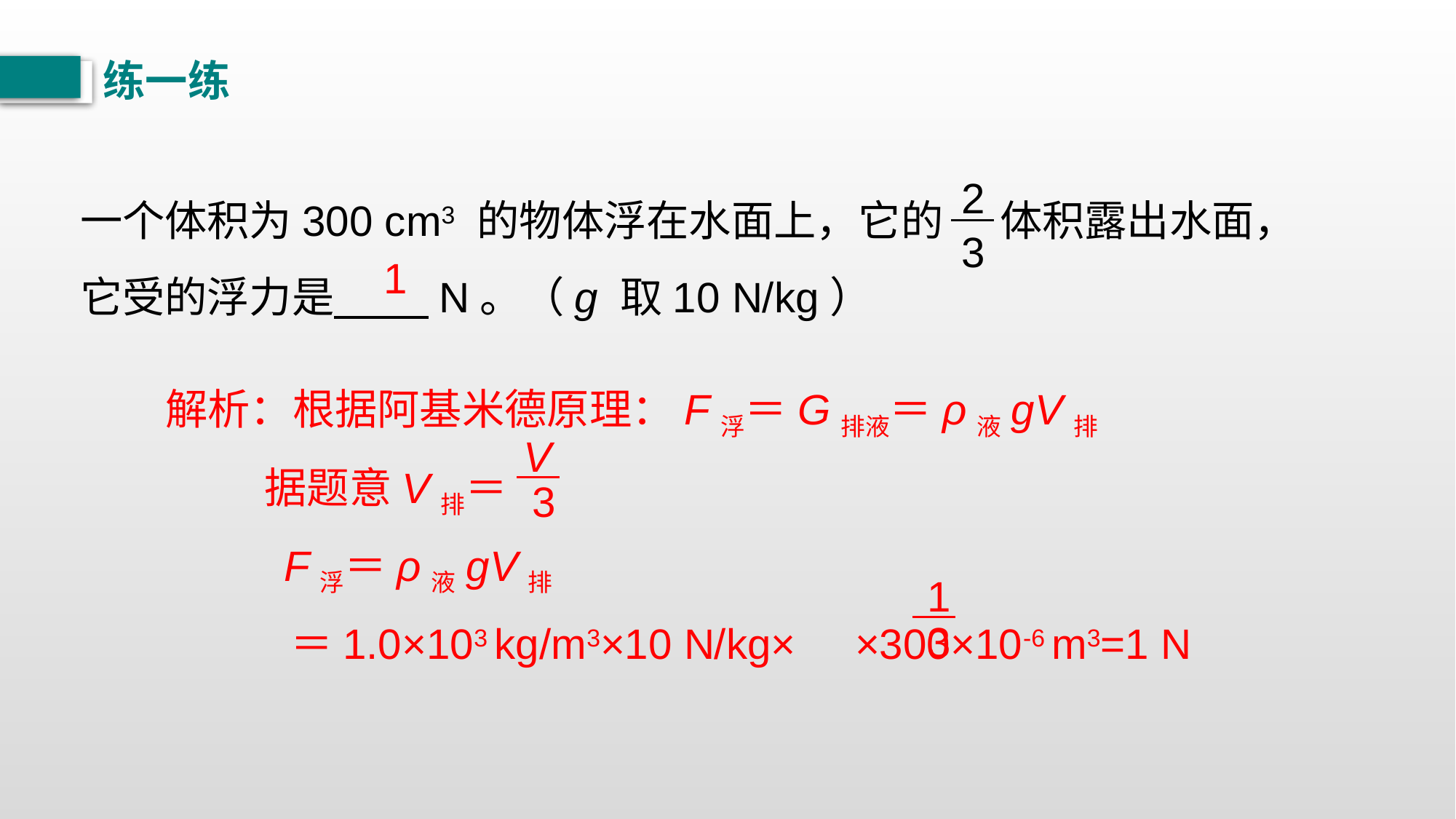

练一练

一个体积为300 cm3 的物体浮在水面上，它的      体积露出水面，它受的浮力是          N。（g 取10 N/kg）
2
3
  1
解析：根据阿基米德原理：F浮＝G排液＝ρ液gV排
　      据题意V排＝
          F浮＝ρ液gV排
                     ＝1.0×103 kg/m3×10 N/kg×     ×300×10-6 m3=1 N
V
3
1
3